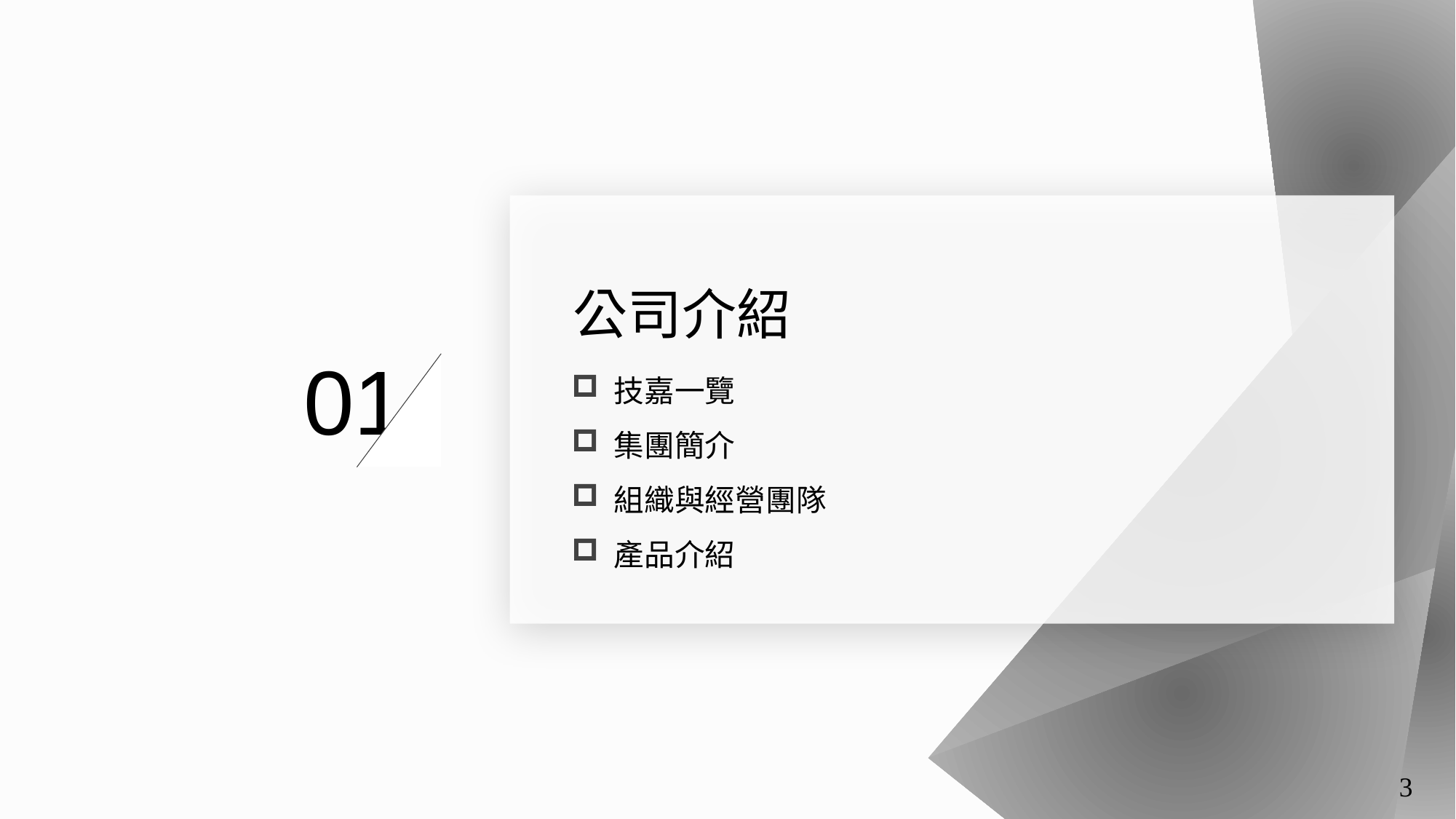

公司介紹
01
 技嘉一覽
 集團簡介
 組織與經營團隊
 產品介紹

3